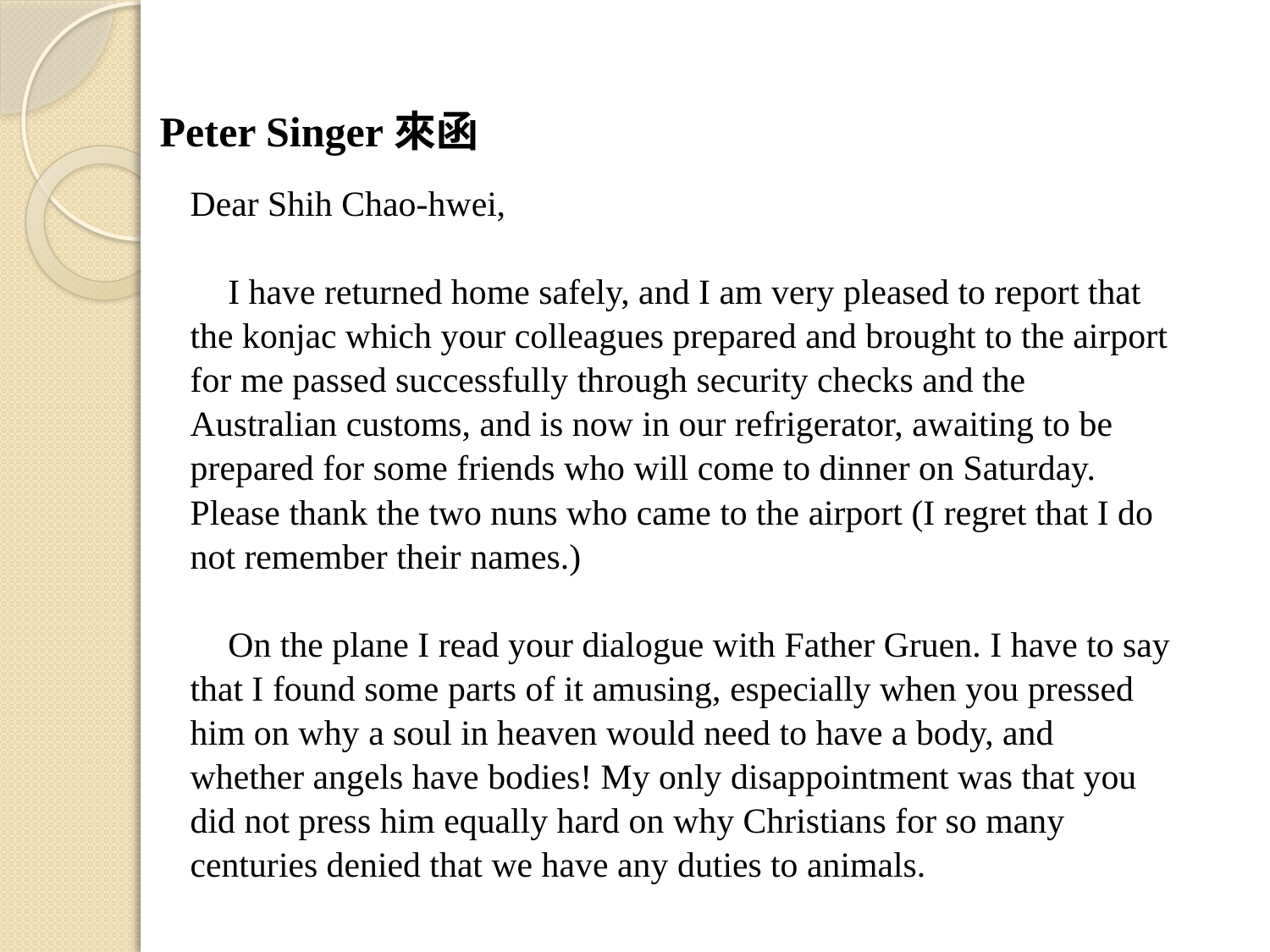

# Peter Singer來函
Dear Shih Chao-hwei,

I have returned home safely, and I am very pleased to report that the konjac which your colleagues prepared and brought to the airport for me passed successfully through security checks and the Australian customs, and is now in our refrigerator, awaiting to be prepared for some friends who will come to dinner on Saturday. Please thank the two nuns who came to the airport (I regret that I do not remember their names.)

On the plane I read your dialogue with Father Gruen. I have to say that I found some parts of it amusing, especially when you pressed him on why a soul in heaven would need to have a body, and whether angels have bodies! My only disappointment was that you did not press him equally hard on why Christians for so many centuries denied that we have any duties to animals.